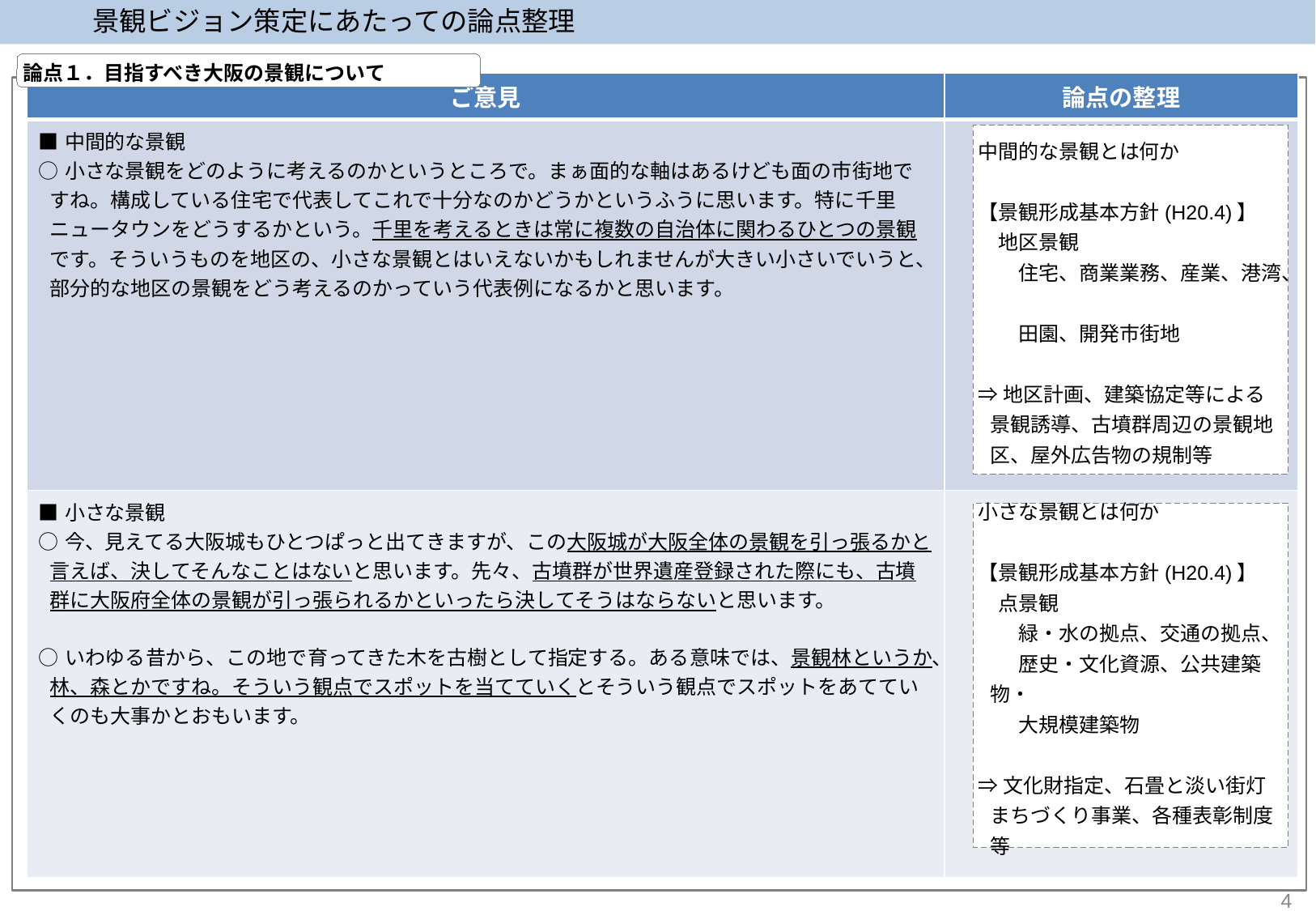

景観ビジョン策定にあたっての論点整理
論点１．目指すべき大阪の景観について

| ご意見 | 論点の整理 |
| --- | --- |
| ■中間的な景観 ○小さな景観をどのように考えるのかというところで。まぁ面的な軸はあるけども面の市街地ですね。構成している住宅で代表してこれで十分なのかどうかというふうに思います。特に千里ニュータウンをどうするかという。千里を考えるときは常に複数の自治体に関わるひとつの景観です。そういうものを地区の、小さな景観とはいえないかもしれませんが大きい小さいでいうと、部分的な地区の景観をどう考えるのかっていう代表例になるかと思います。 |  |
| ■小さな景観 ○今、見えてる大阪城もひとつぱっと出てきますが、この大阪城が大阪全体の景観を引っ張るかと言えば、決してそんなことはないと思います。先々、古墳群が世界遺産登録された際にも、古墳群に大阪府全体の景観が引っ張られるかといったら決してそうはならないと思います。 ○いわゆる昔から、この地で育ってきた木を古樹として指定する。ある意味では、景観林というか、林、森とかですね。そういう観点でスポットを当てていくとそういう観点でスポットをあてていくのも大事かとおもいます。 |  |

中間的な景観とは何か

【景観形成基本方針(H20.4)】
　地区景観
　　住宅、商業業務、産業、港湾、
　　田園、開発市街地

⇒地区計画、建築協定等による景観誘導、古墳群周辺の景観地区、屋外広告物の規制等
小さな景観とは何か

【景観形成基本方針(H20.4)】
　点景観
　　緑・水の拠点、交通の拠点、
　　歴史・文化資源、公共建築物・
　　大規模建築物

⇒文化財指定、石畳と淡い街灯まちづくり事業、各種表彰制度等
4